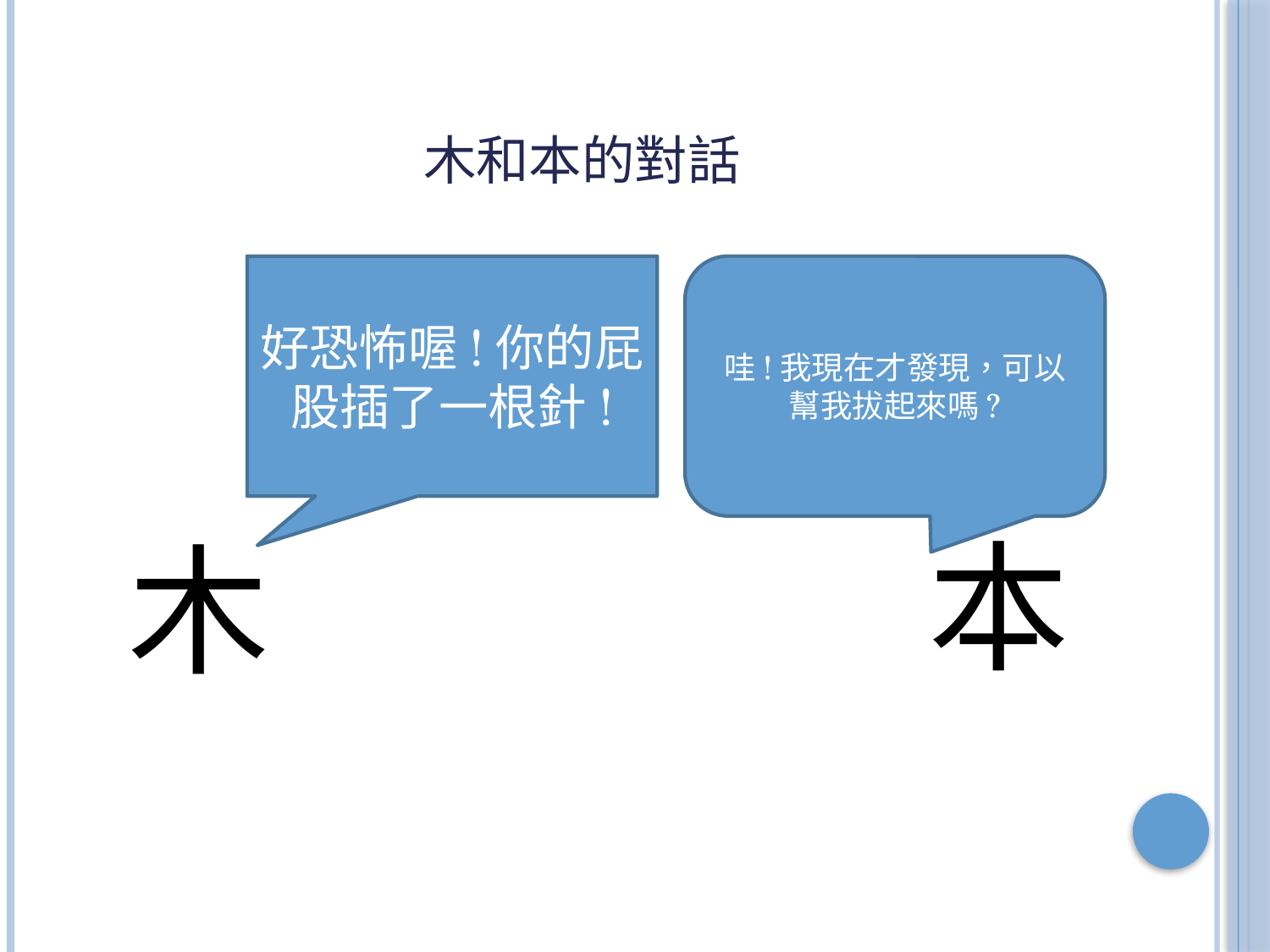

# 木和本的對話
好恐怖喔!你的屁股插了一根針!
哇!我現在才發現，可以幫我拔起來嗎?
本
木